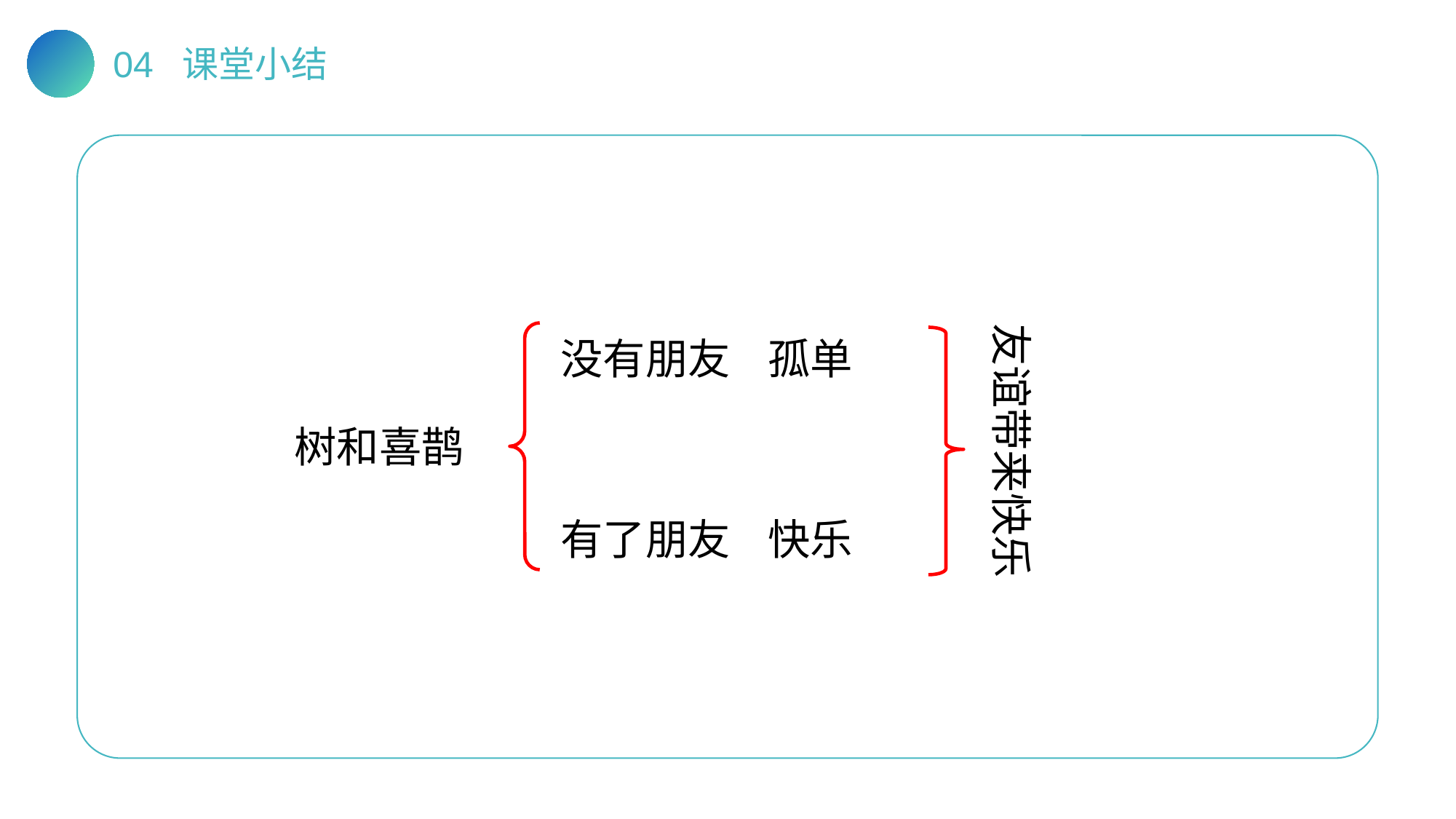

04  课堂小结

友谊带来快乐

没有朋友    孤单
树和喜鹊
有了朋友    快乐